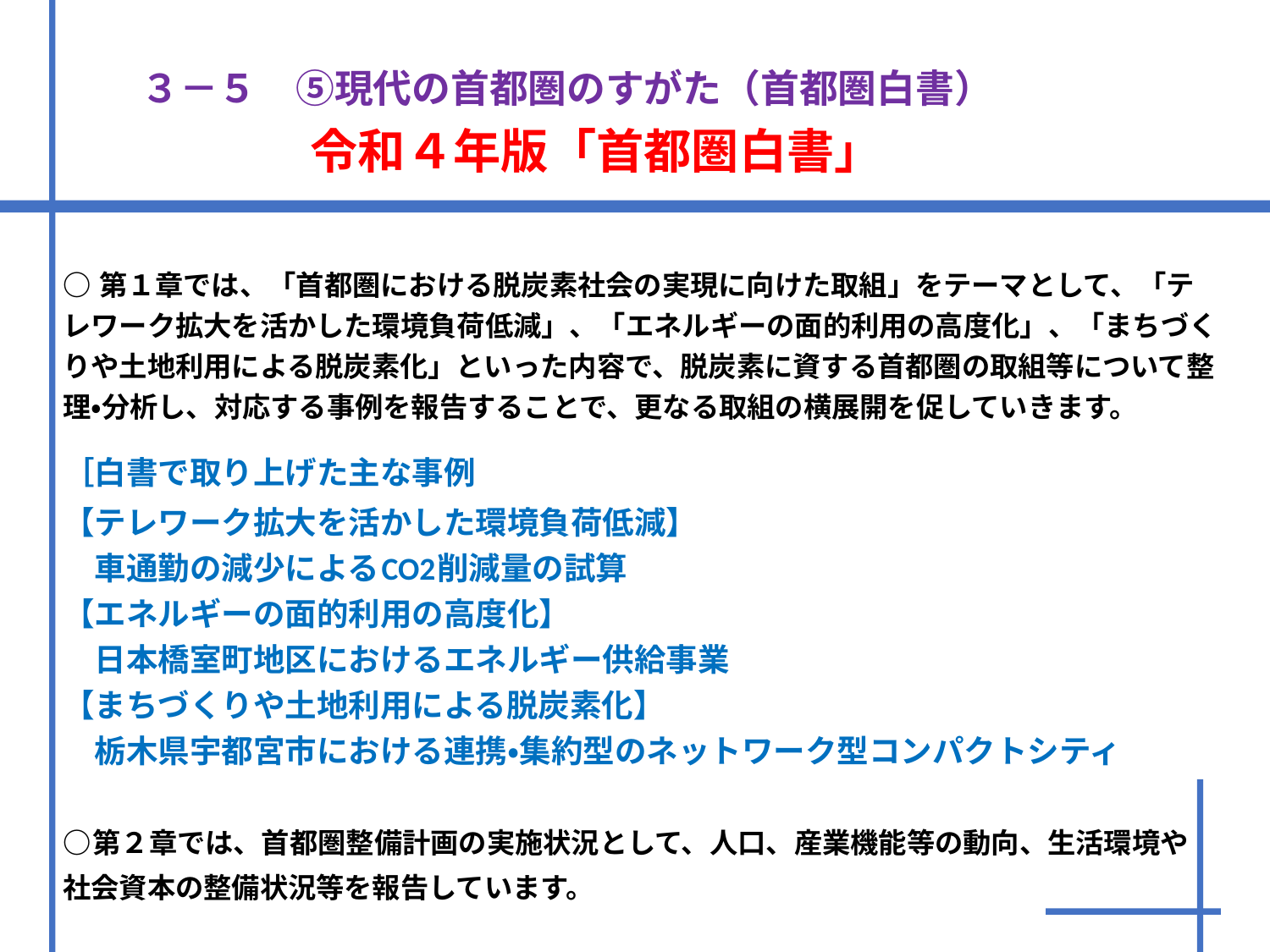

# ３－５　⑤現代の首都圏のすがた（首都圏白書）　 　　　　令和４年版「首都圏白書」

○ 第１章では、「首都圏における脱炭素社会の実現に向けた取組」をテーマとして、「テレワーク拡大を活かした環境負荷低減」、「エネルギーの面的利用の高度化」、「まちづくりや土地利用による脱炭素化」といった内容で、脱炭素に資する首都圏の取組等について整理・分析し、対応する事例を報告することで、更なる取組の横展開を促していきます。
 
［白書で取り上げた主な事例
【テレワーク拡大を活かした環境負荷低減】
　車通勤の減少によるCO2削減量の試算
【エネルギーの面的利用の高度化】
　日本橋室町地区におけるエネルギー供給事業
【まちづくりや土地利用による脱炭素化】
　栃木県宇都宮市における連携・集約型のネットワーク型コンパクトシティ

○第２章では、首都圏整備計画の実施状況として、人口、産業機能等の動向、生活環境や
社会資本の整備状況等を報告しています。